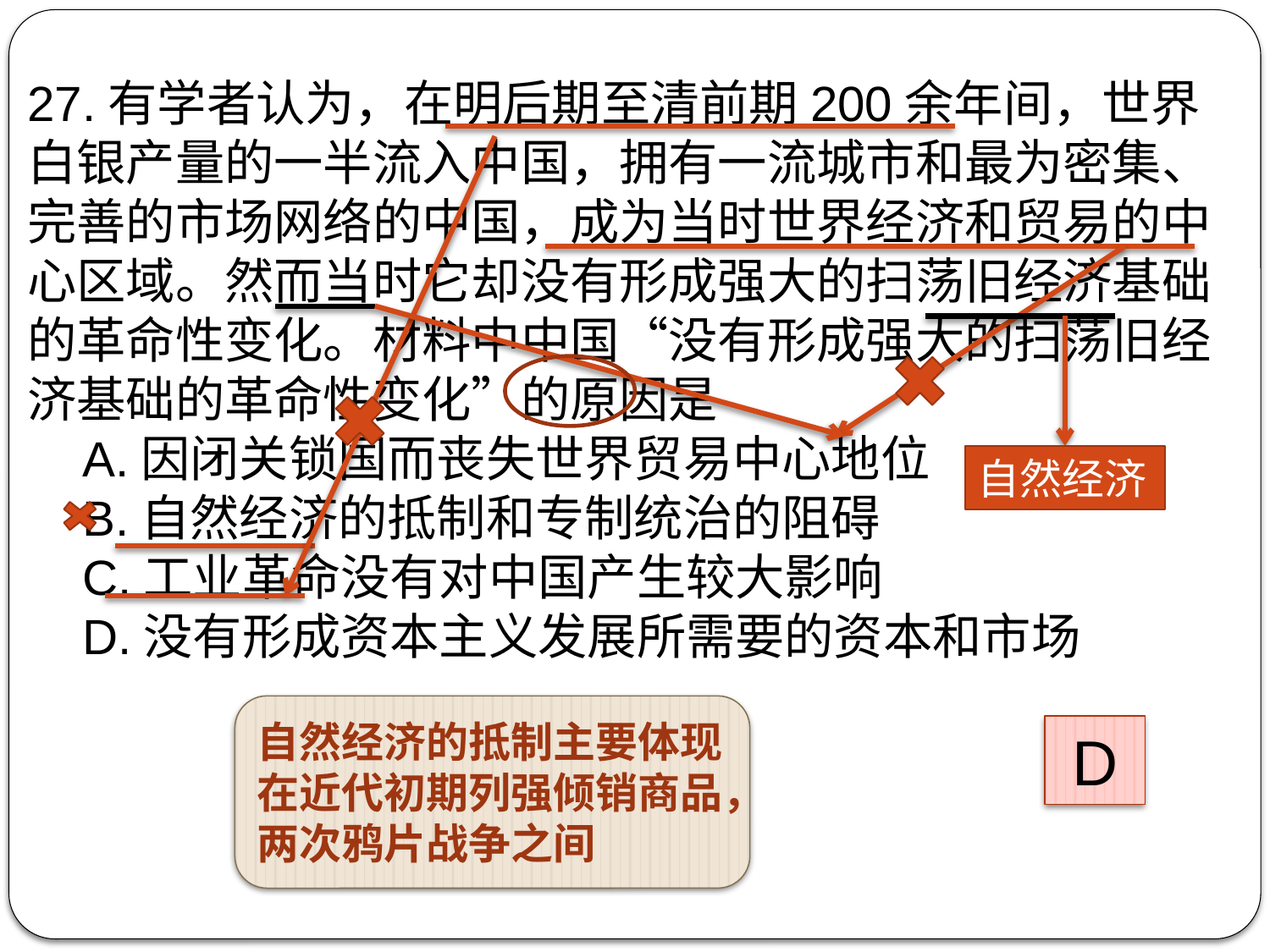

27.有学者认为，在明后期至清前期200余年间，世界白银产量的一半流入中国，拥有一流城市和最为密集、完善的市场网络的中国，成为当时世界经济和贸易的中心区域。然而当时它却没有形成强大的扫荡旧经济基础的革命性变化。材料中中国“没有形成强大的扫荡旧经济基础的革命性变化”的原因是
    A.因闭关锁国而丧失世界贸易中心地位
    B.自然经济的抵制和专制统治的阻碍
    C.工业革命没有对中国产生较大影响
    D.没有形成资本主义发展所需要的资本和市场

自然经济

自然经济的抵制主要体现在近代初期列强倾销商品，两次鸦片战争之间
D